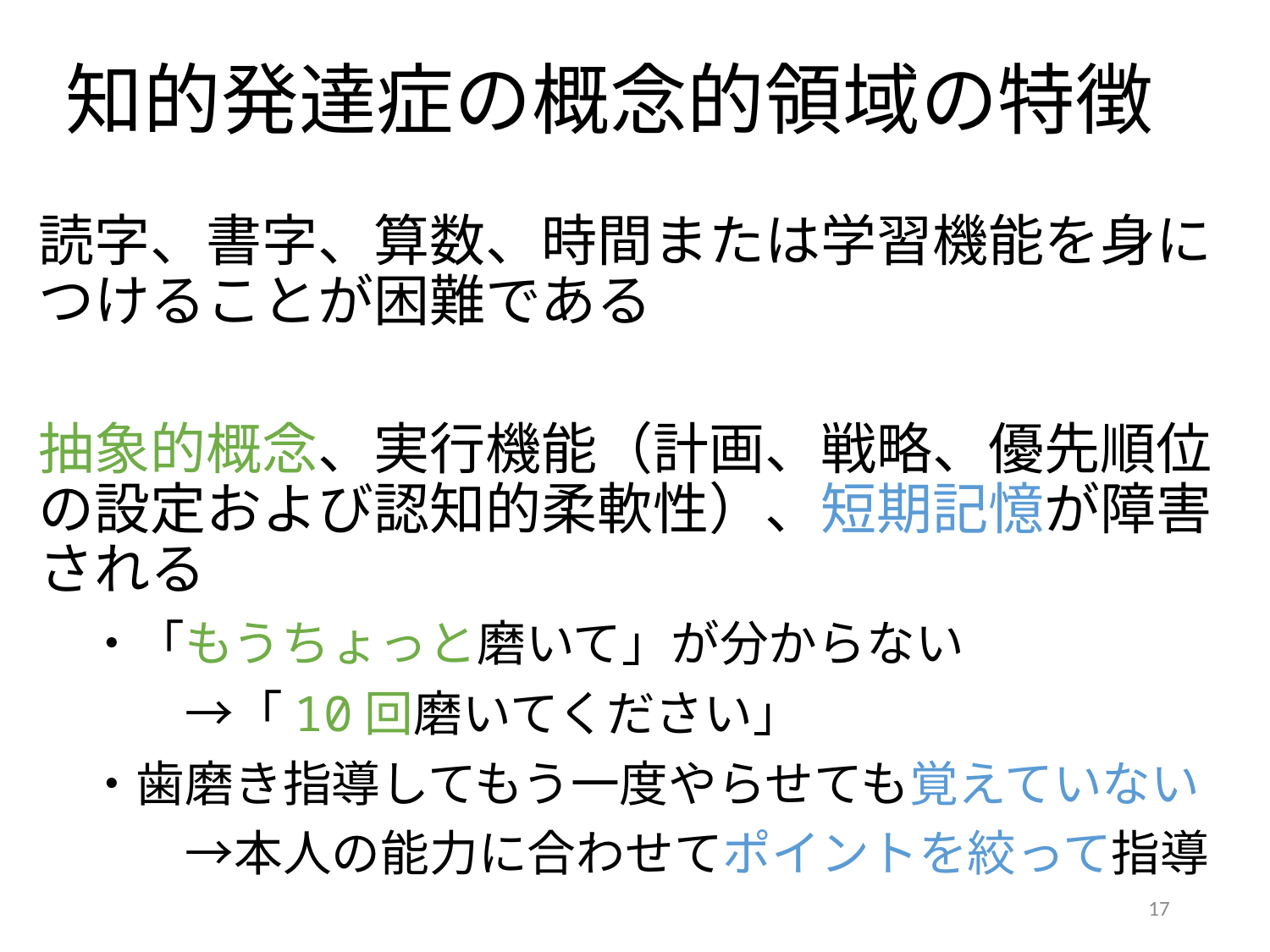

# 知的発達症の概念的領域の特徴
読字、書字、算数、時間または学習機能を身につけることが困難である

抽象的概念、実行機能（計画、戦略、優先順位の設定および認知的柔軟性）、短期記憶が障害される
　・「もうちょっと磨いて」が分からない
　　　→「10回磨いてください」
　・歯磨き指導してもう一度やらせても覚えていない
　　　→本人の能力に合わせてポイントを絞って指導
17